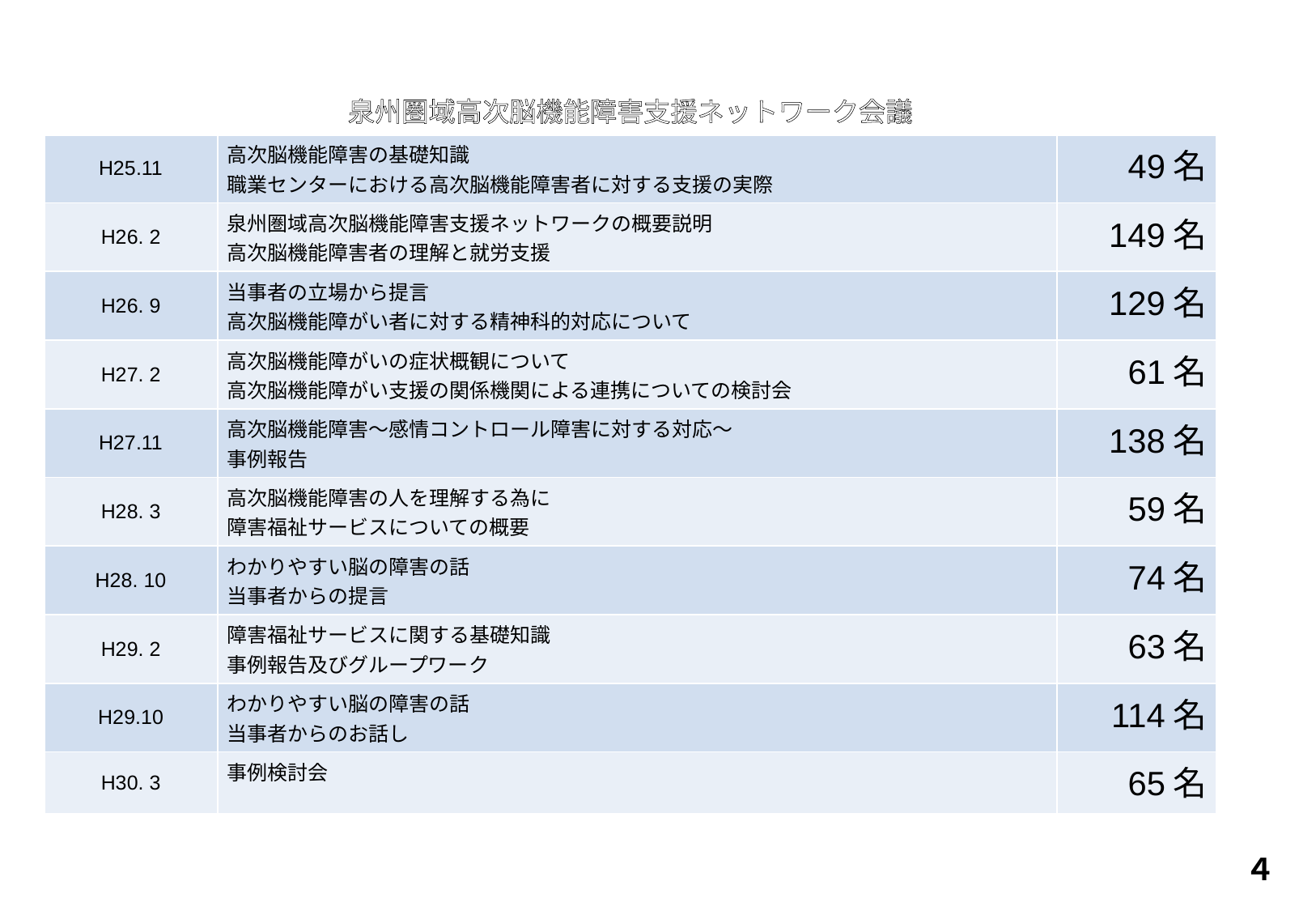

| 泉州圏域高次脳機能障害支援ネットワーク会議 |  |  |
| --- | --- | --- |
| H25.11 | 高次脳機能障害の基礎知識 職業センターにおける高次脳機能障害者に対する支援の実際 | 49名 |
| H26. 2 | 泉州圏域高次脳機能障害支援ネットワークの概要説明 高次脳機能障害者の理解と就労支援 | 149名 |
| H26. 9 | 当事者の立場から提言 高次脳機能障がい者に対する精神科的対応について | 129名 |
| H27. 2 | 高次脳機能障がいの症状概観について 高次脳機能障がい支援の関係機関による連携についての検討会 | 61名 |
| H27.11 | 高次脳機能障害～感情コントロール障害に対する対応～ 事例報告 | 138名 |
| H28. 3 | 高次脳機能障害の人を理解する為に　 障害福祉サービスについての概要 | 59名 |
| H28. 10 | わかりやすい脳の障害の話 当事者からの提言 | 74名 |
| H29. 2 | 障害福祉サービスに関する基礎知識 事例報告及びグループワーク | 63名 |
| H29.10 | わかりやすい脳の障害の話 当事者からのお話し | 114名 |
| H30. 3 | 事例検討会 | 65名 |
４